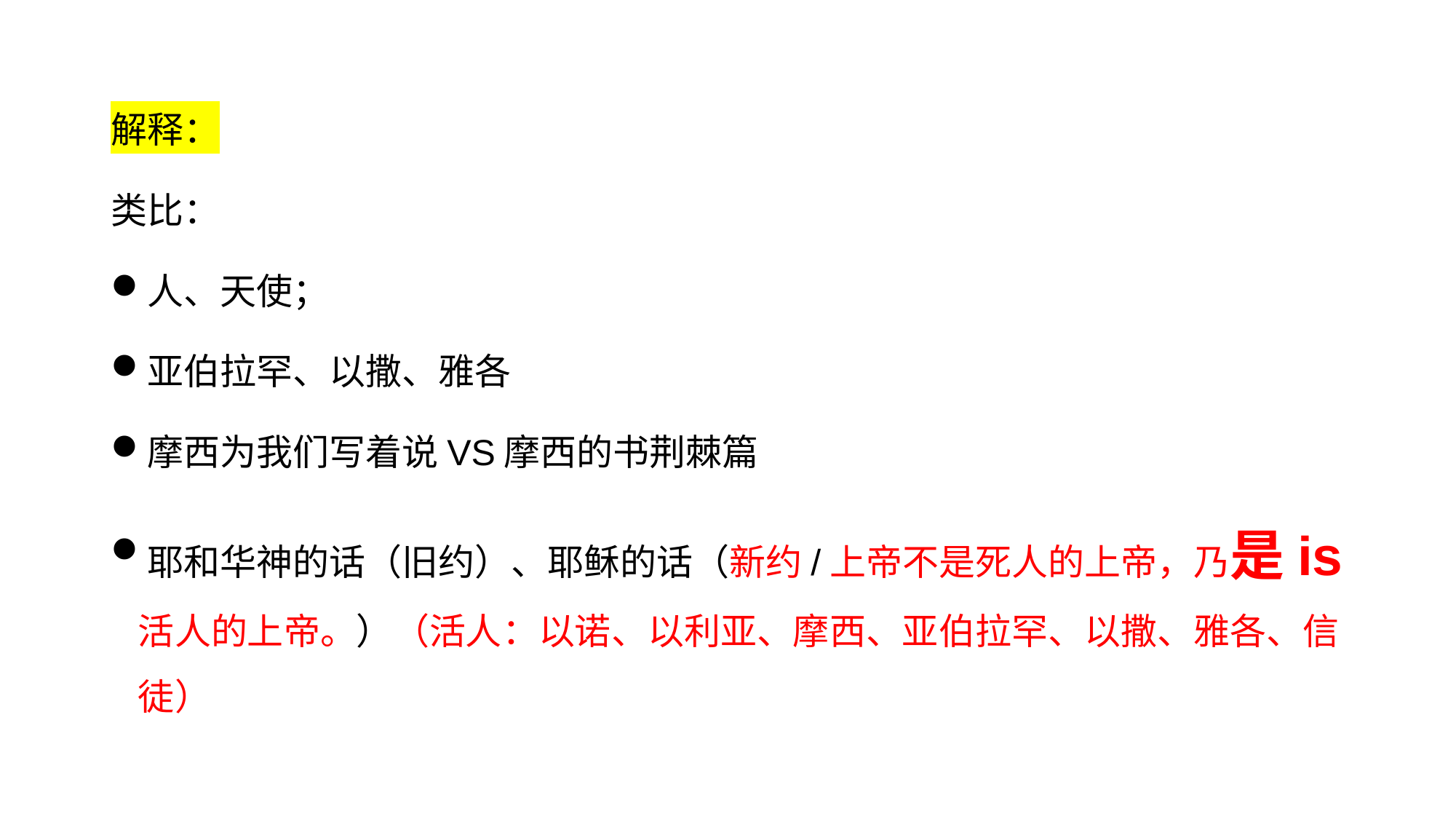

解释：
类比：
人、天使；
亚伯拉罕、以撒、雅各
摩西为我们写着说VS摩西的书荆棘篇
耶和华神的话（旧约）、耶稣的话（新约/上帝不是死人的上帝，乃是is活人的上帝。）（活人：以诺、以利亚、摩西、亚伯拉罕、以撒、雅各、信徒）